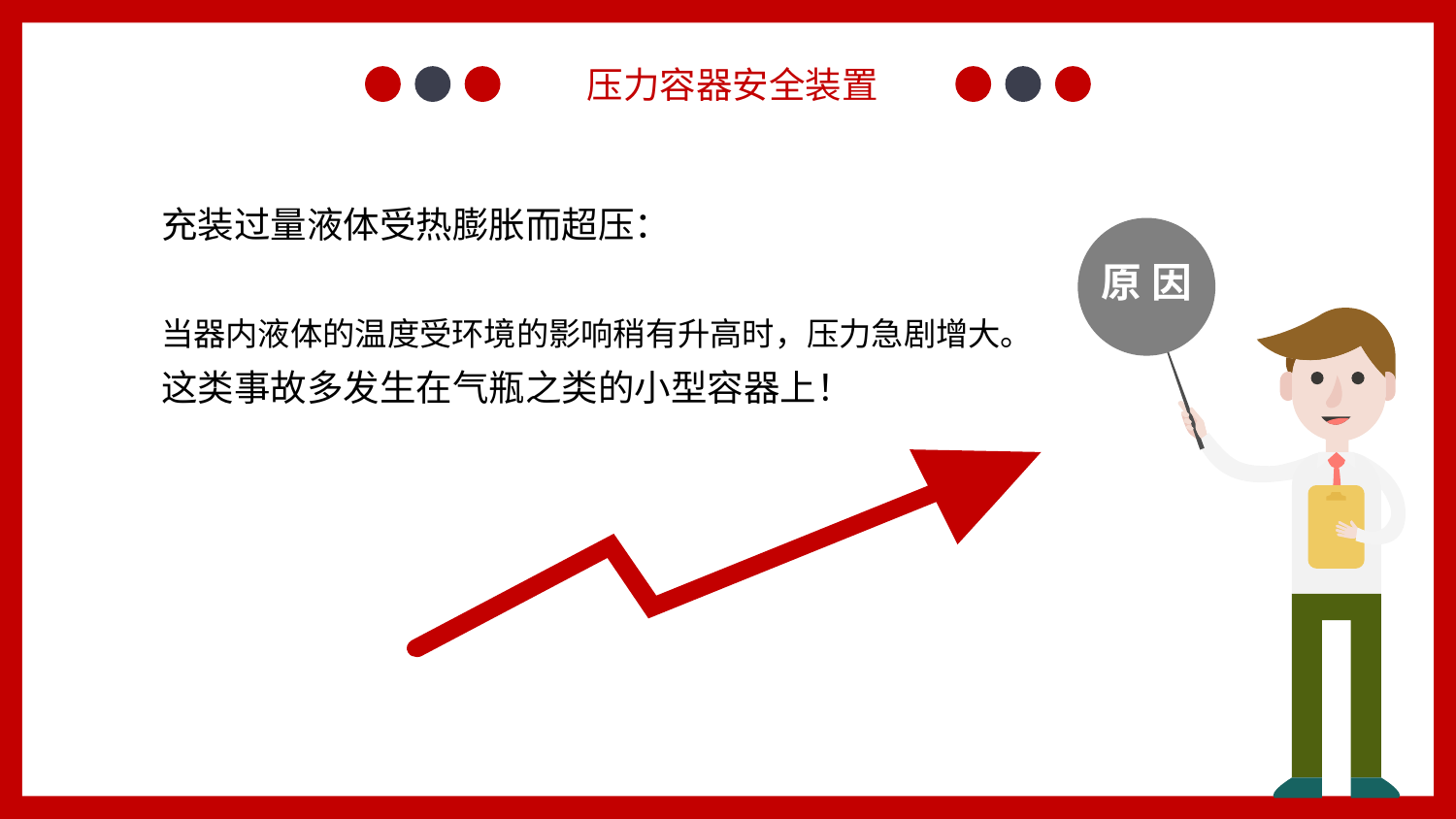

压力容器安全装置

充装过量液体受热膨胀而超压：

当器内液体的温度受环境的影响稍有升高时，压力急剧增大。
这类事故多发生在气瓶之类的小型容器上！

原 因